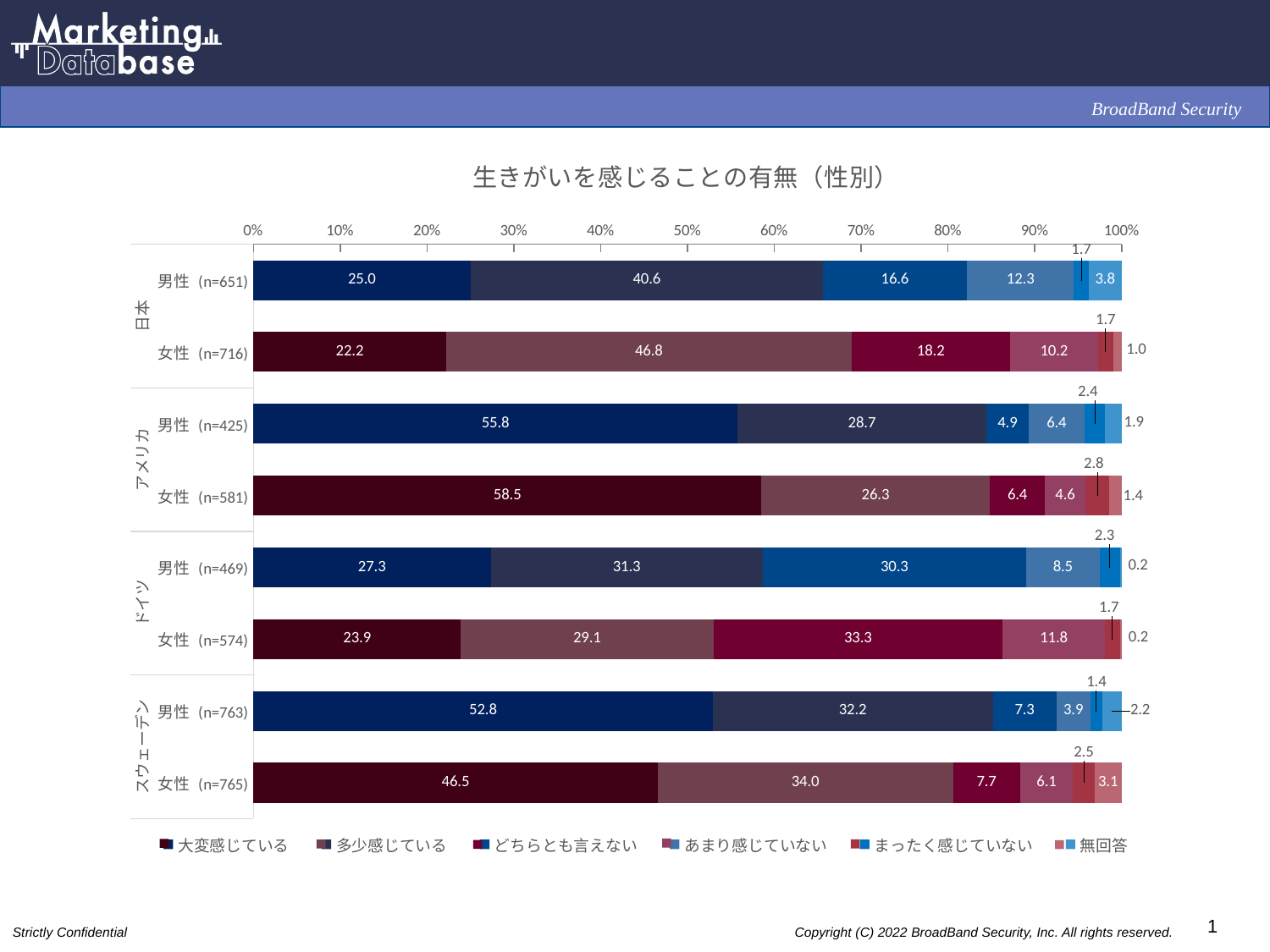

### Chart: 生きがいを感じることの有無（性別）

| Category | 大変感じている | 多少感じている | どちらとも言えない | あまり感じていない | まったく感じていない | 無回答 |
|---|---|---|---|---|---|---|
| 男性 (n=651) | 25.0 | 40.6 | 16.6 | 12.3 | 1.7 | 3.8 |
| 女性 (n=716) | 22.2 | 46.8 | 18.2 | 10.2 | 1.7 | 1.0 |
| 男性 (n=425) | 55.8 | 28.7 | 4.9 | 6.4 | 2.4 | 1.9 |
| 女性 (n=581) | 58.5 | 26.3 | 6.4 | 4.6 | 2.8 | 1.4 |
| 男性 (n=469) | 27.3 | 31.3 | 30.3 | 8.5 | 2.3 | 0.2 |
| 女性 (n=574) | 23.9 | 29.1 | 33.3 | 11.8 | 1.7 | 0.2 |
| 男性 (n=763) | 52.8 | 32.2 | 7.3 | 3.9 | 1.4 | 2.2 |
| 女性 (n=765) | 46.5 | 34.0 | 7.7 | 6.1 | 2.5 | 3.1 |